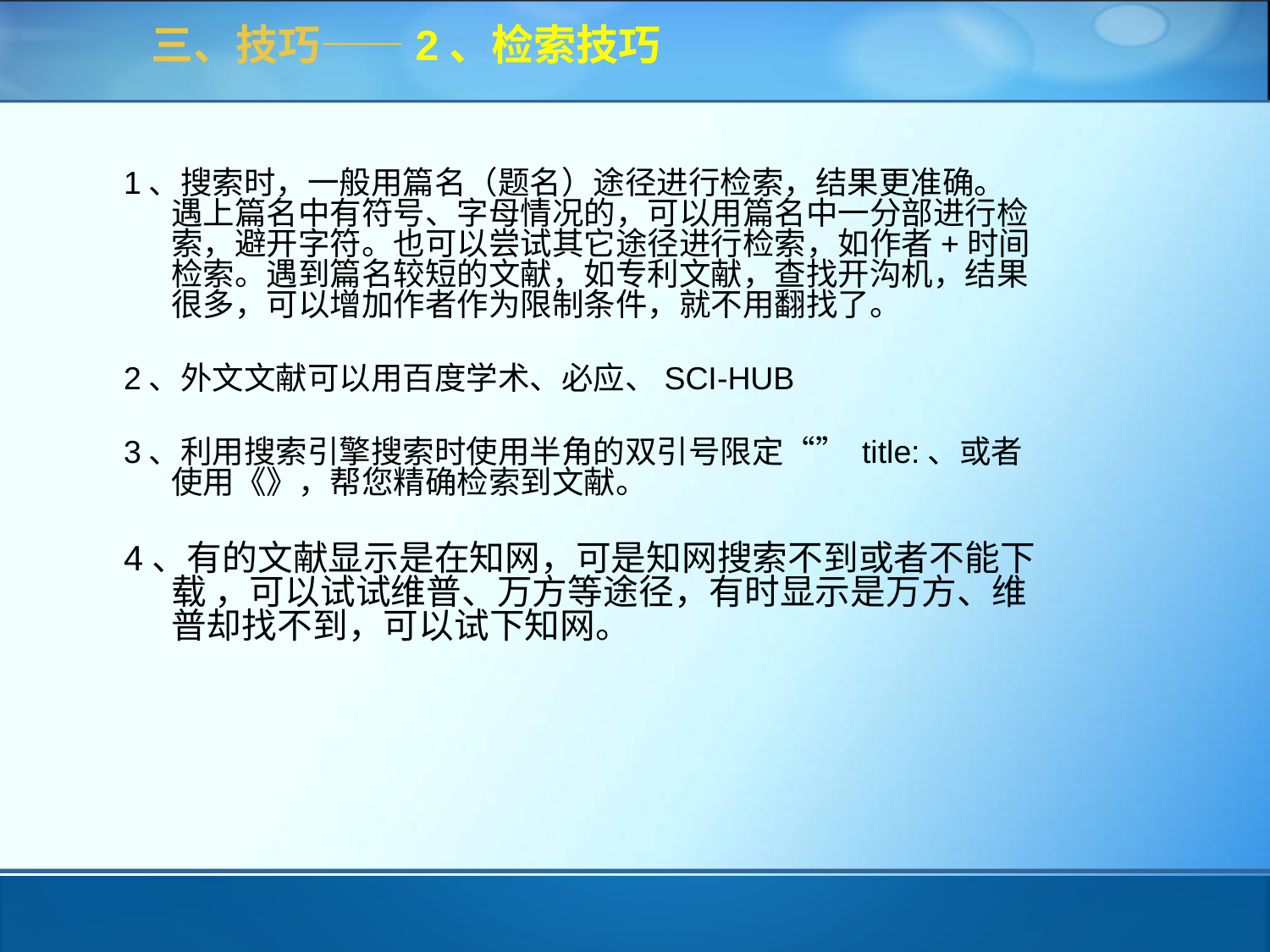

三、技巧——2、检索技巧
1、搜索时，一般用篇名（题名）途径进行检索，结果更准确。遇上篇名中有符号、字母情况的，可以用篇名中一分部进行检索，避开字符。也可以尝试其它途径进行检索，如作者+时间检索。遇到篇名较短的文献，如专利文献，查找开沟机，结果很多，可以增加作者作为限制条件，就不用翻找了。

2、外文文献可以用百度学术、必应、SCI-HUB

3、利用搜索引擎搜索时使用半角的双引号限定“” title:、或者使用《》，帮您精确检索到文献。

4、有的文献显示是在知网，可是知网搜索不到或者不能下载 ，可以试试维普、万方等途径，有时显示是万方、维普却找不到，可以试下知网。